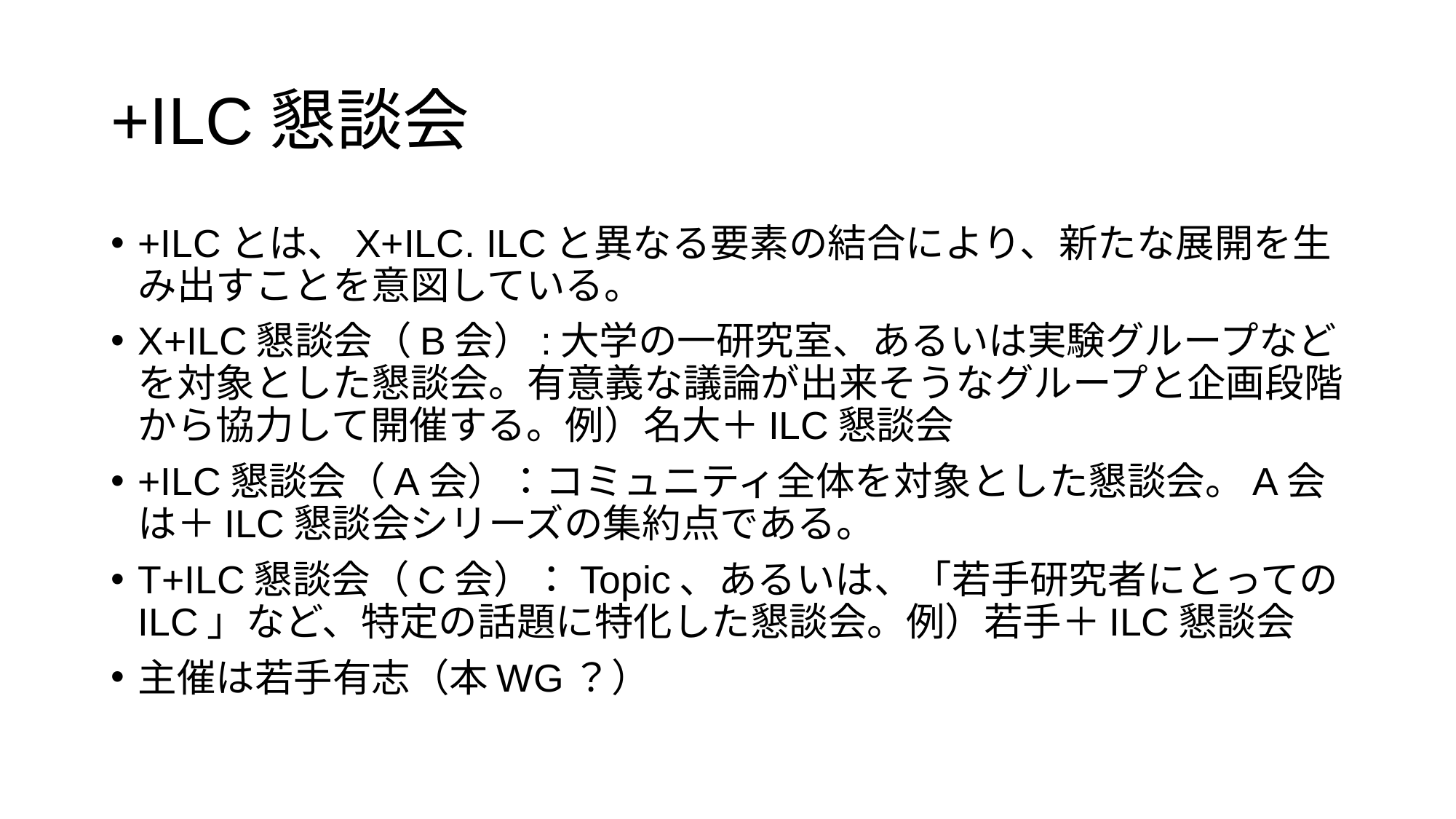

# +ILC懇談会
+ILCとは、X+ILC. ILCと異なる要素の結合により、新たな展開を生み出すことを意図している。
X+ILC懇談会（B会）:大学の一研究室、あるいは実験グループなどを対象とした懇談会。有意義な議論が出来そうなグループと企画段階から協力して開催する。例）名大＋ILC懇談会
+ILC懇談会（A会）：コミュニティ全体を対象とした懇談会。A会は＋ILC懇談会シリーズの集約点である。
T+ILC懇談会（C会）：Topic、あるいは、「若手研究者にとってのILC」など、特定の話題に特化した懇談会。例）若手＋ILC懇談会
主催は若手有志（本WG？）